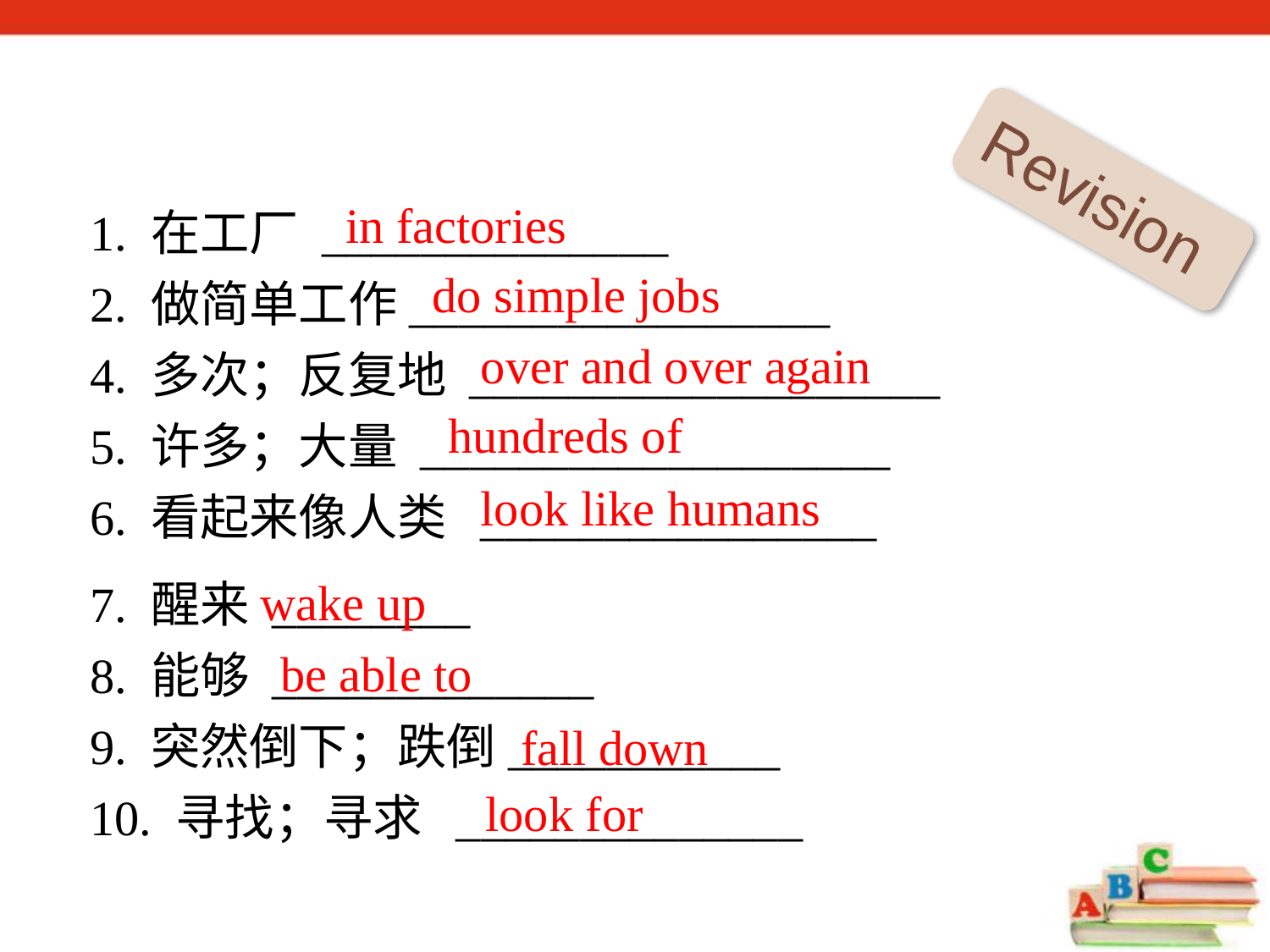

Revision
1. 在工厂 ______________
2. 做简单工作_________________
4. 多次；反复地 ___________________
5. 许多；大量 ___________________
6. 看起来像人类  ________________
in factories
do simple jobs
over and over again
hundreds of
look like humans
wake up
7. 醒来 ________
8. 能够 _____________
9. 突然倒下；跌倒___________
10. 寻找；寻求  ______________
be able to
fall down
look for